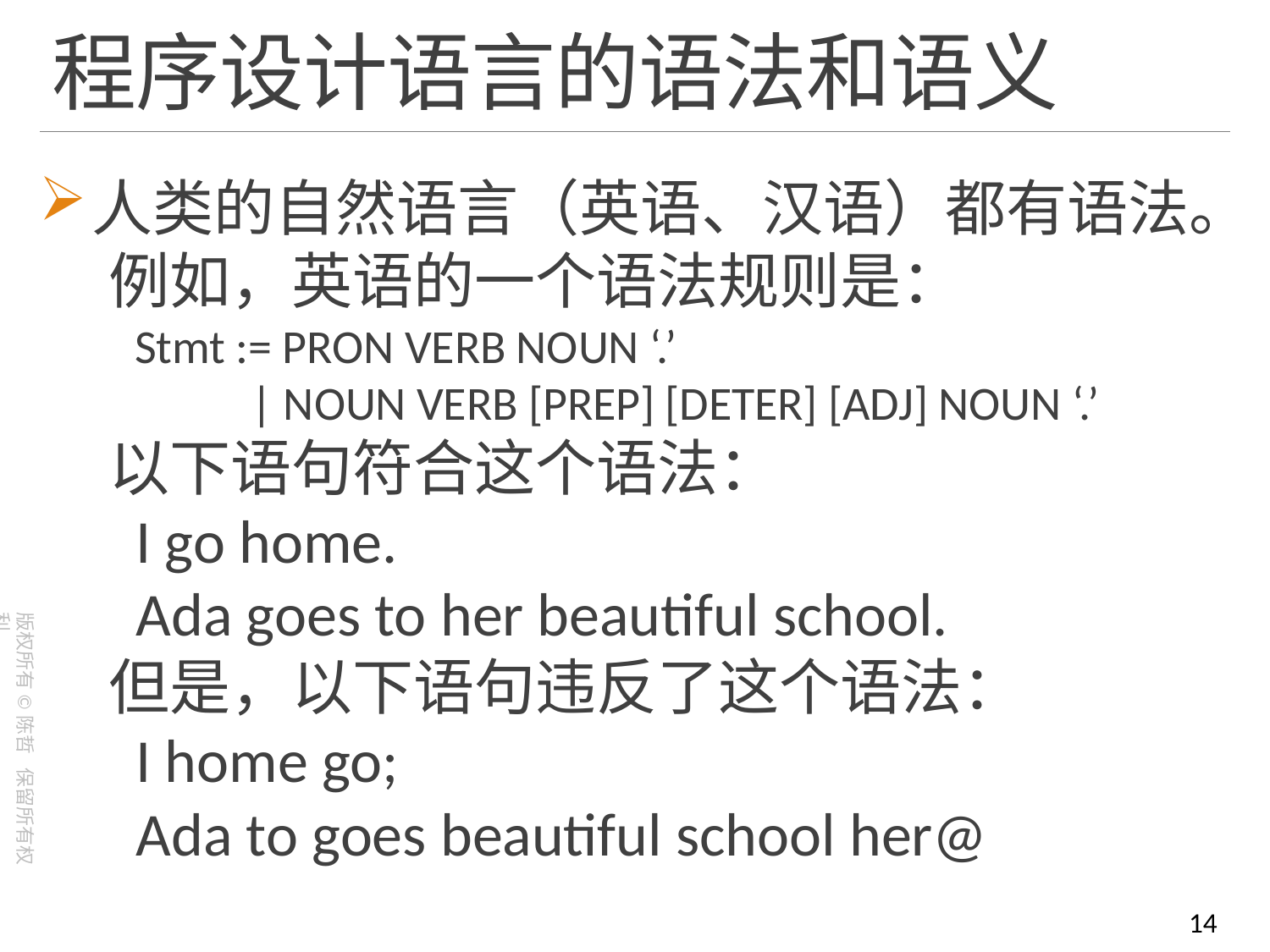

# 程序设计语言的语法和语义
人类的自然语言（英语、汉语）都有语法。
    例如，英语的一个语法规则是：
         Stmt := PRON VERB NOUN ‘.’
                    | NOUN VERB [PREP] [DETER] [ADJ] NOUN ‘.’
    以下语句符合这个语法：
       I go home.
       Ada goes to her beautiful school.
    但是，以下语句违反了这个语法：
       I home go;
       Ada to goes beautiful school her@
14